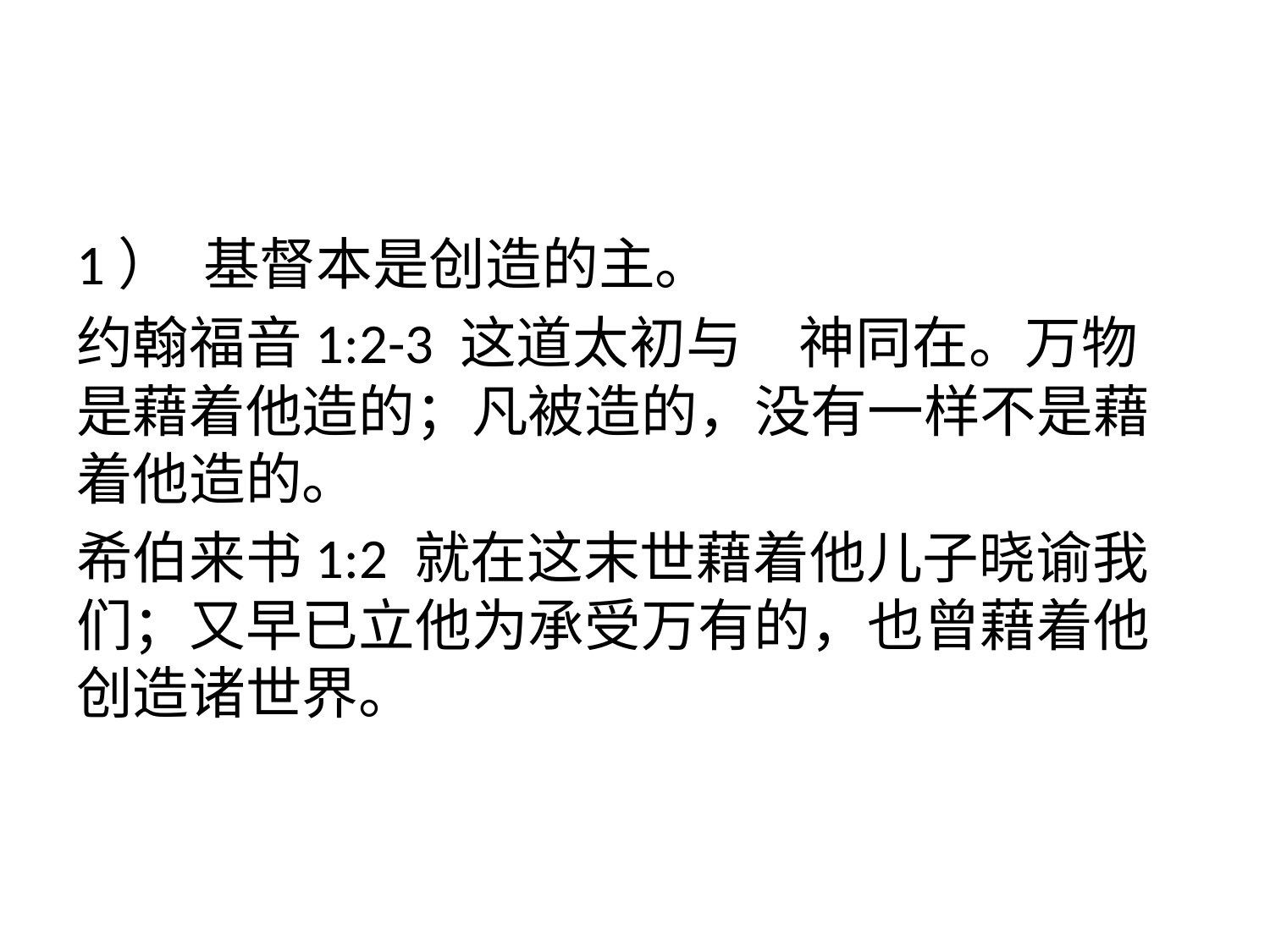

#
1）	基督本是创造的主。
约翰福音1:2-3 这道太初与　神同在。万物是藉着他造的；凡被造的，没有一样不是藉着他造的。
希伯来书1:2 就在这末世藉着他儿子晓谕我们；又早已立他为承受万有的，也曾藉着他创造诸世界。